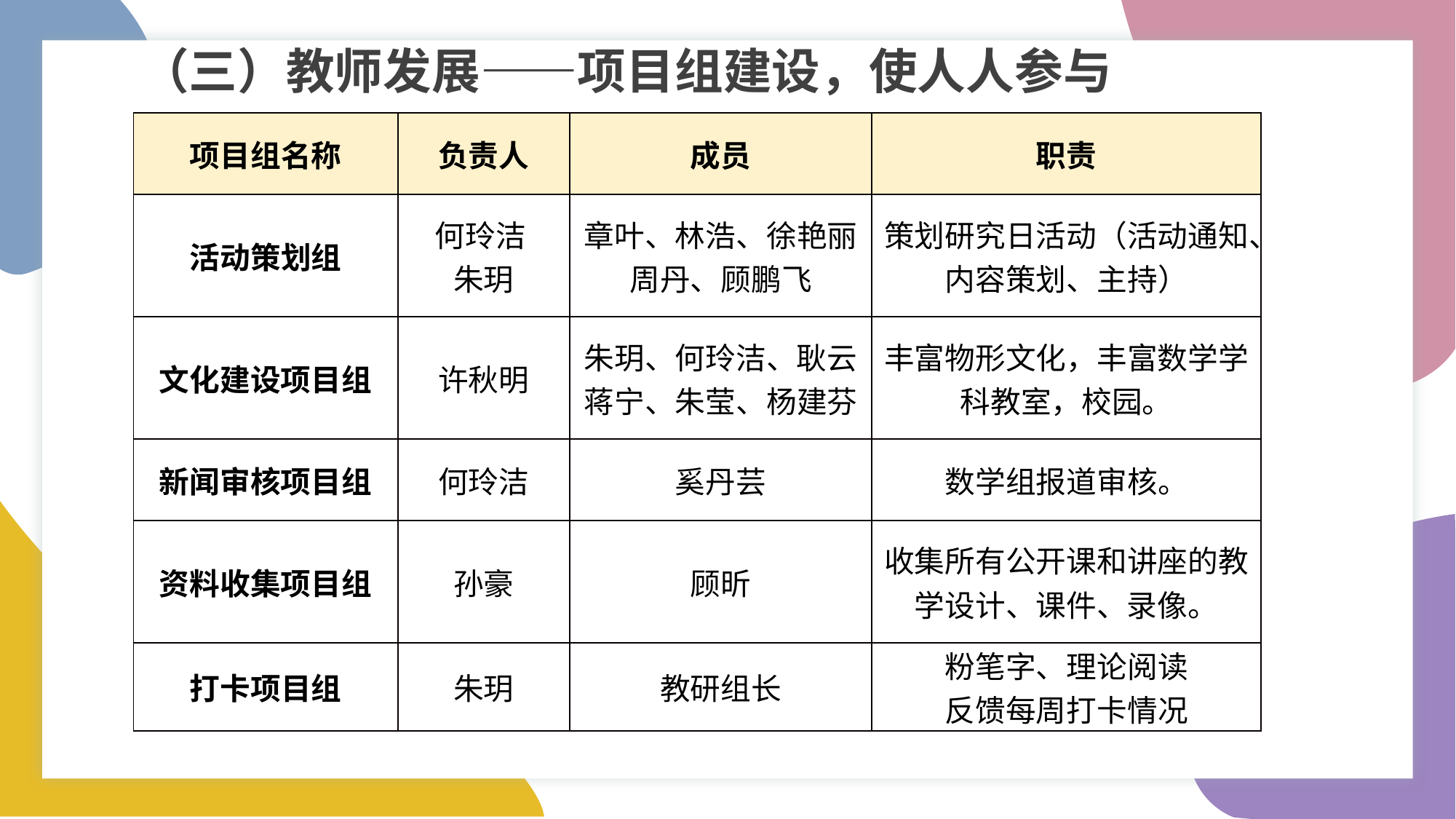

（三）教师发展——项目组建设，使人人参与
| 项目组名称 | 负责人 | 成员 | 职责 |
| --- | --- | --- | --- |
| 活动策划组 | 何玲洁 朱玥 | 章叶、林浩、徐艳丽周丹、顾鹏飞 | 策划研究日活动（活动通知、内容策划、主持） |
| 文化建设项目组 | 许秋明 | 朱玥、何玲洁、耿云蒋宁、朱莹、杨建芬 | 丰富物形文化，丰富数学学科教室，校园。 |
| 新闻审核项目组 | 何玲洁 | 奚丹芸 | 数学组报道审核。 |
| 资料收集项目组 | 孙豪 | 顾昕 | 收集所有公开课和讲座的教学设计、课件、录像。 |
| 打卡项目组 | 朱玥 | 教研组长 | 粉笔字、理论阅读 反馈每周打卡情况 |